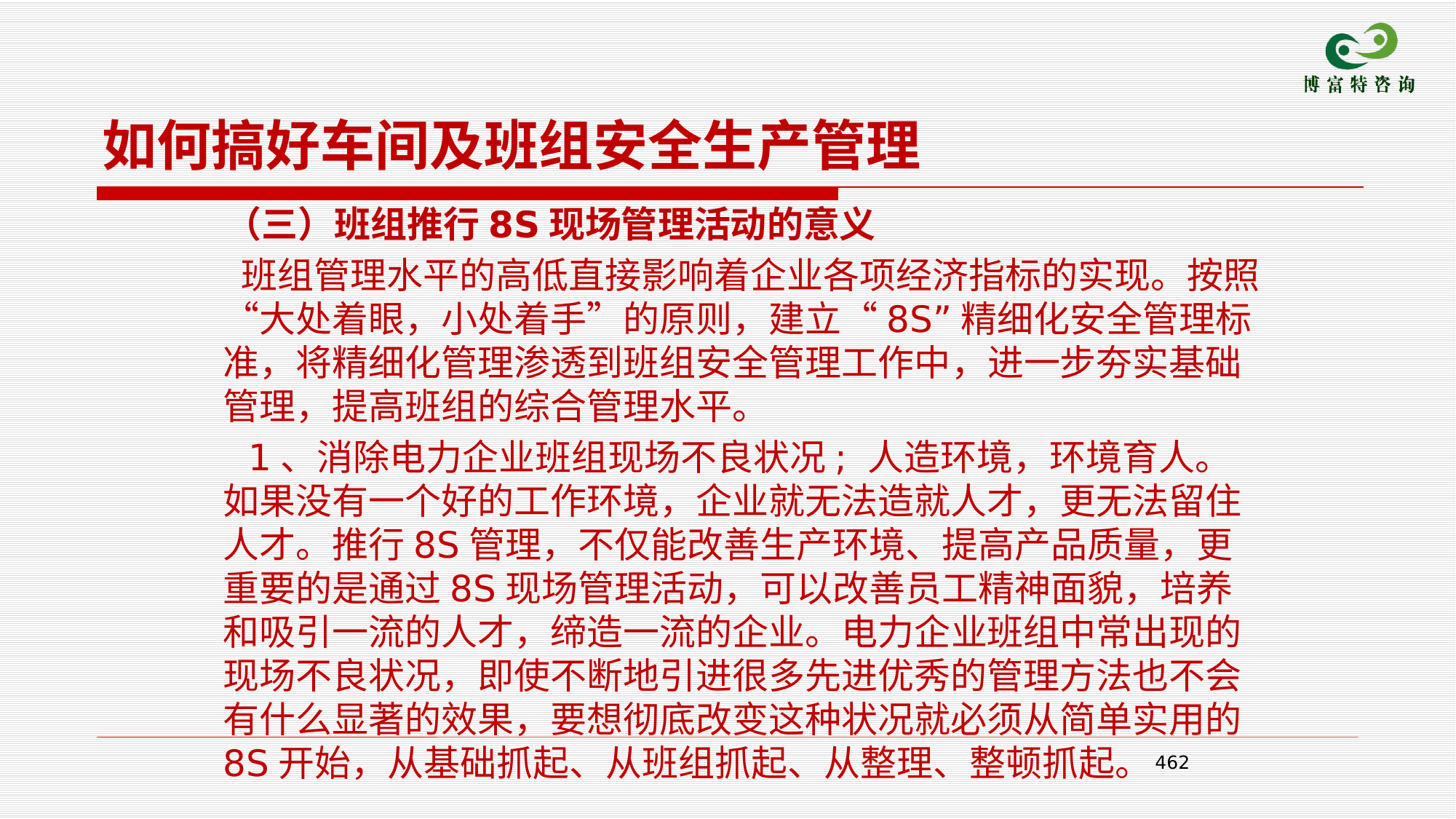

如何搞好车间及班组安全生产管理
      （三）班组推行8S现场管理活动的意义
        班组管理水平的高低直接影响着企业各项经济指标的实现。按照“大处着眼，小处着手”的原则，建立“8S”精细化安全管理标准，将精细化管理渗透到班组安全管理工作中，进一步夯实基础管理，提高班组的综合管理水平。
       1、消除电力企业班组现场不良状况; 人造环境，环境育人。如果没有一个好的工作环境，企业就无法造就人才，更无法留住人才。推行8S管理，不仅能改善生产环境、提高产品质量，更重要的是通过8S现场管理活动，可以改善员工精神面貌，培养和吸引一流的人才，缔造一流的企业。电力企业班组中常出现的现场不良状况，即使不断地引进很多先进优秀的管理方法也不会有什么显著的效果，要想彻底改变这种状况就必须从简单实用的8S开始，从基础抓起、从班组抓起、从整理、整顿抓起。

462